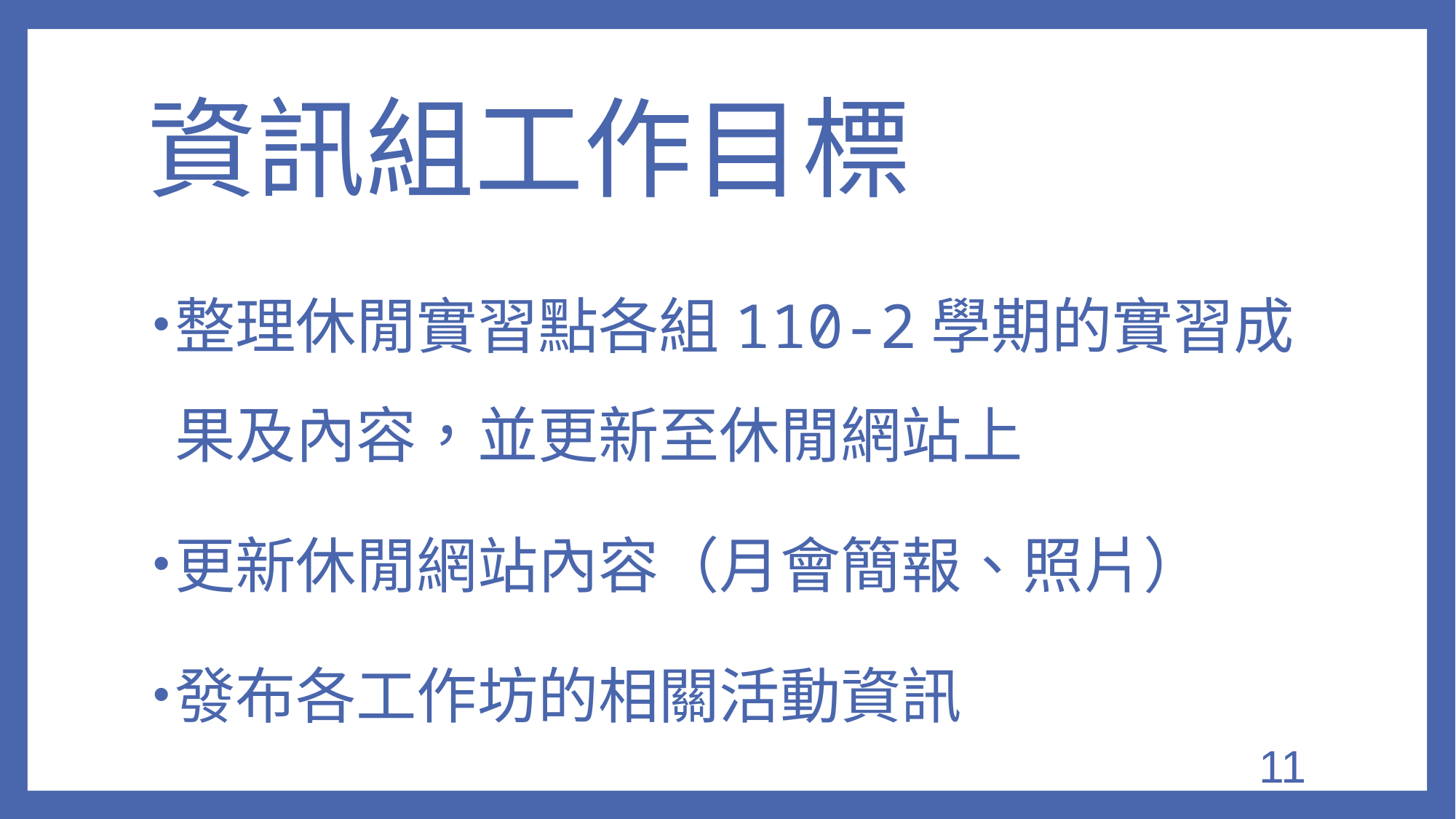

# 資訊組工作目標
整理休閒實習點各組110-2學期的實習成果及內容，並更新至休閒網站上
更新休閒網站內容（月會簡報、照片）
發布各工作坊的相關活動資訊
11